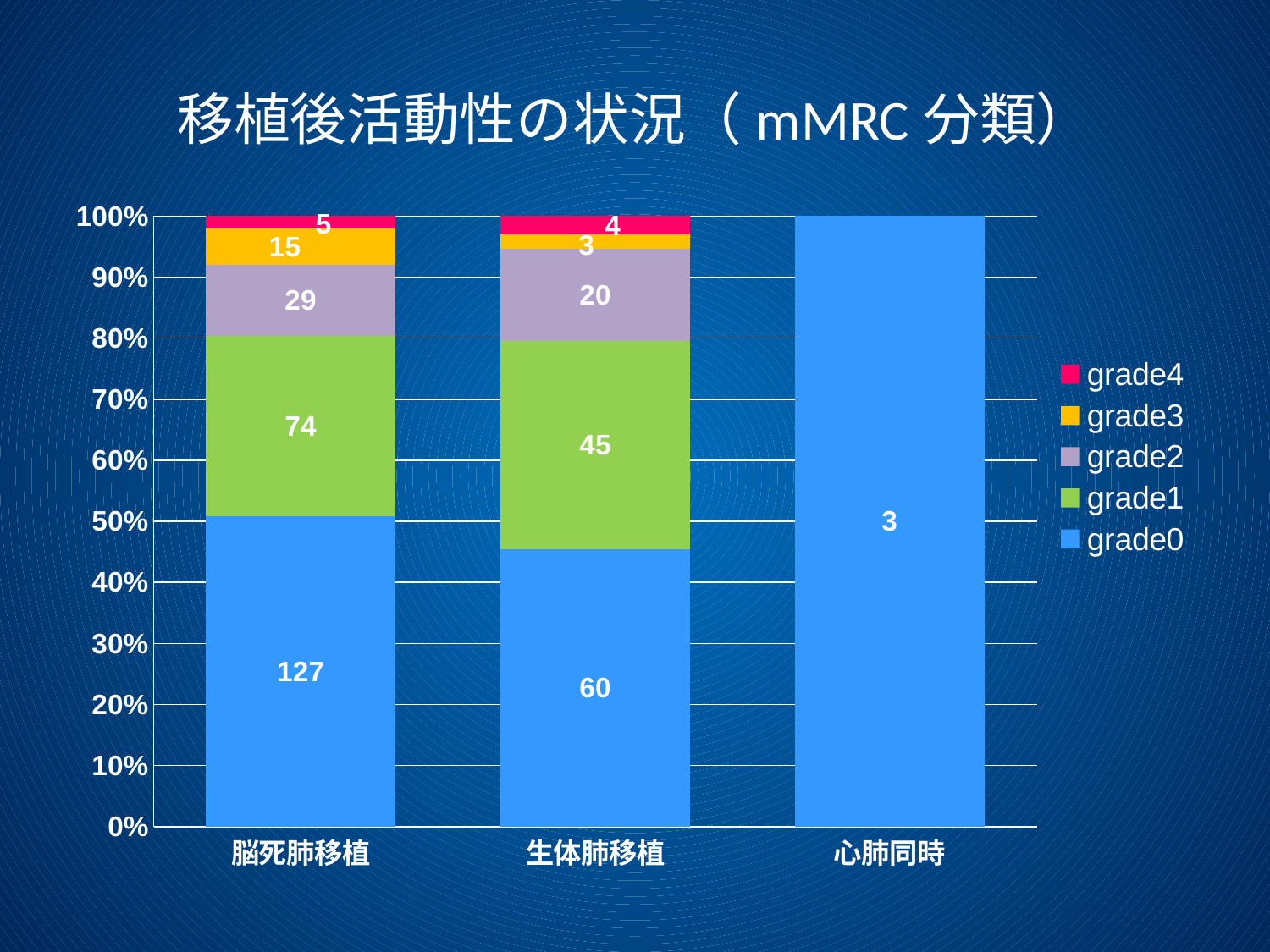

# 移植後活動性の状況（mMRC分類）

### Chart

| Category | grade0 | grade1 | grade2 | grade3 | grade4 |
|---|---|---|---|---|---|
| 脳死肺移植 | 127.0 | 74.0 | 29.0 | 15.0 | 5.0 |
| 生体肺移植 | 60.0 | 45.0 | 20.0 | 3.0 | 4.0 |
| 心肺同時 | 3.0 | None | None | None | None |